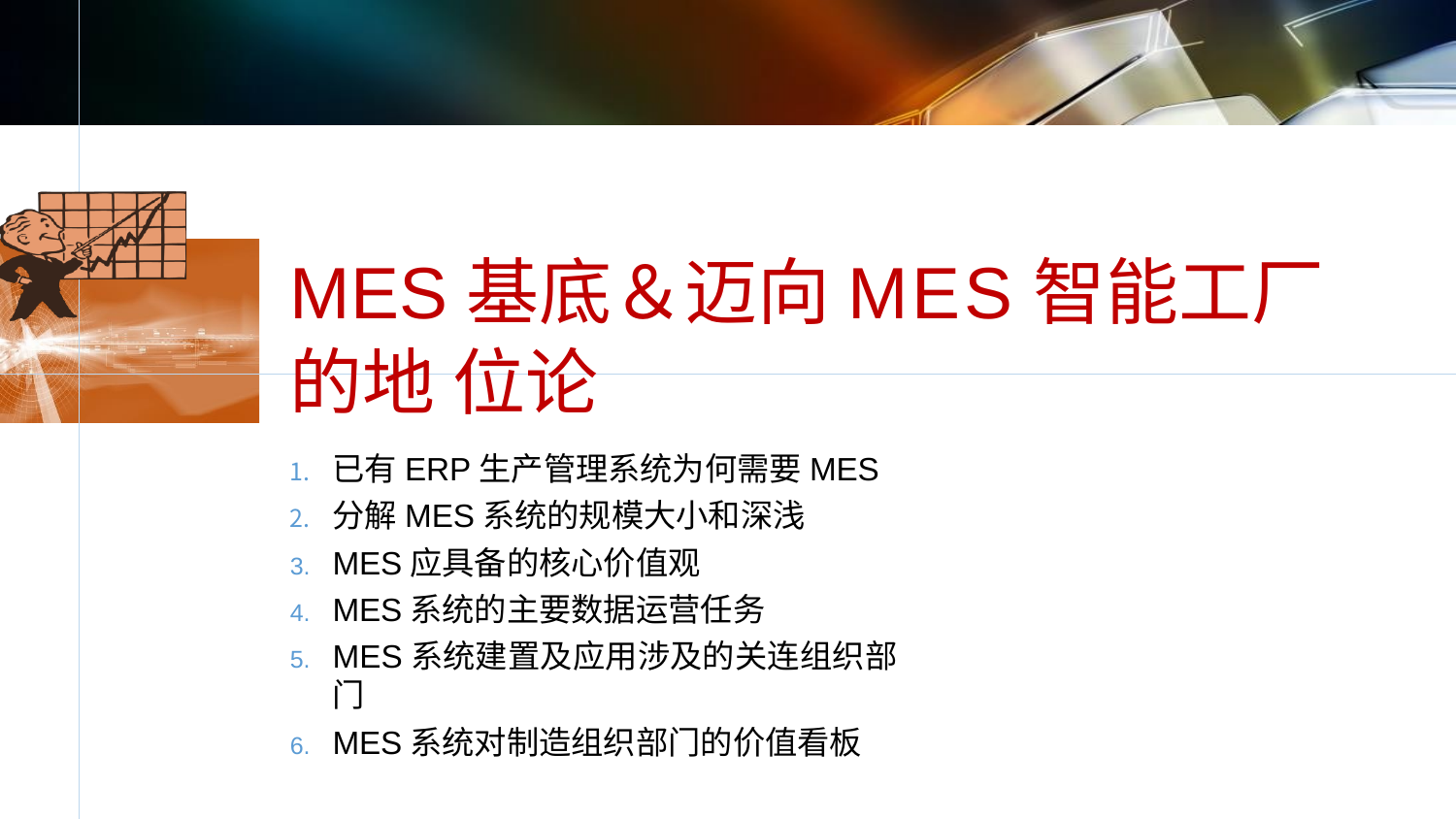

# MES基底＆迈向MES智能工厂的地 位论

已有ERP生产管理系统为何需要MES
分解MES系统的规模大小和深浅
MES应具备的核心价值观
MES系统的主要数据运营任务
MES系统建置及应用涉及的关连组织部门
MES系统对制造组织部门的价值看板